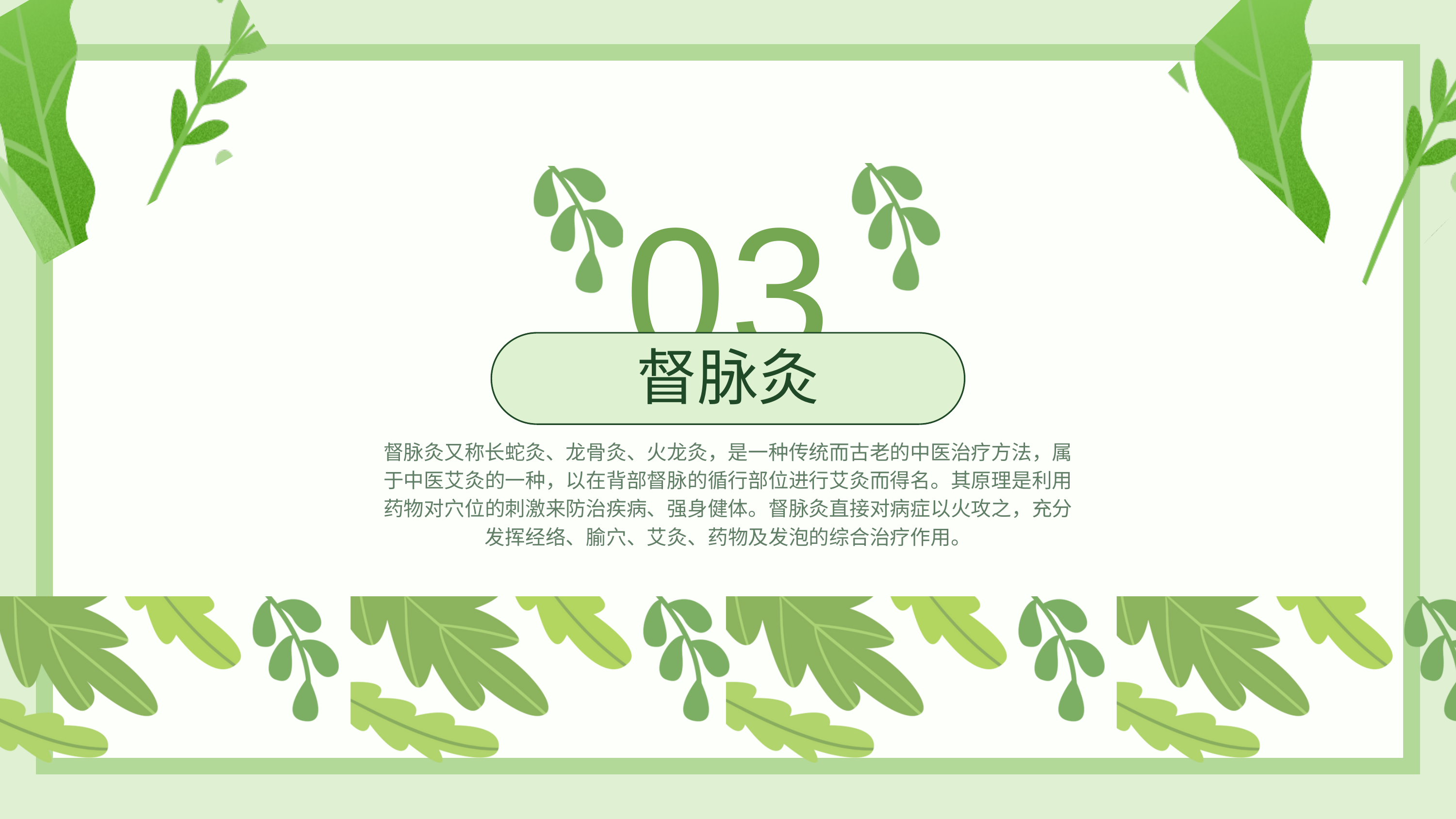

03

督脉灸
督脉灸又称长蛇灸、龙骨灸、火龙灸，是一种传统而古老的中医治疗方法，属于中医艾灸的一种，以在背部督脉的循行部位进行艾灸而得名。其原理是利用药物对穴位的刺激来防治疾病、强身健体。督脉灸直接对病症以火攻之，充分发挥经络、腧穴、艾灸、药物及发泡的综合治疗作用。